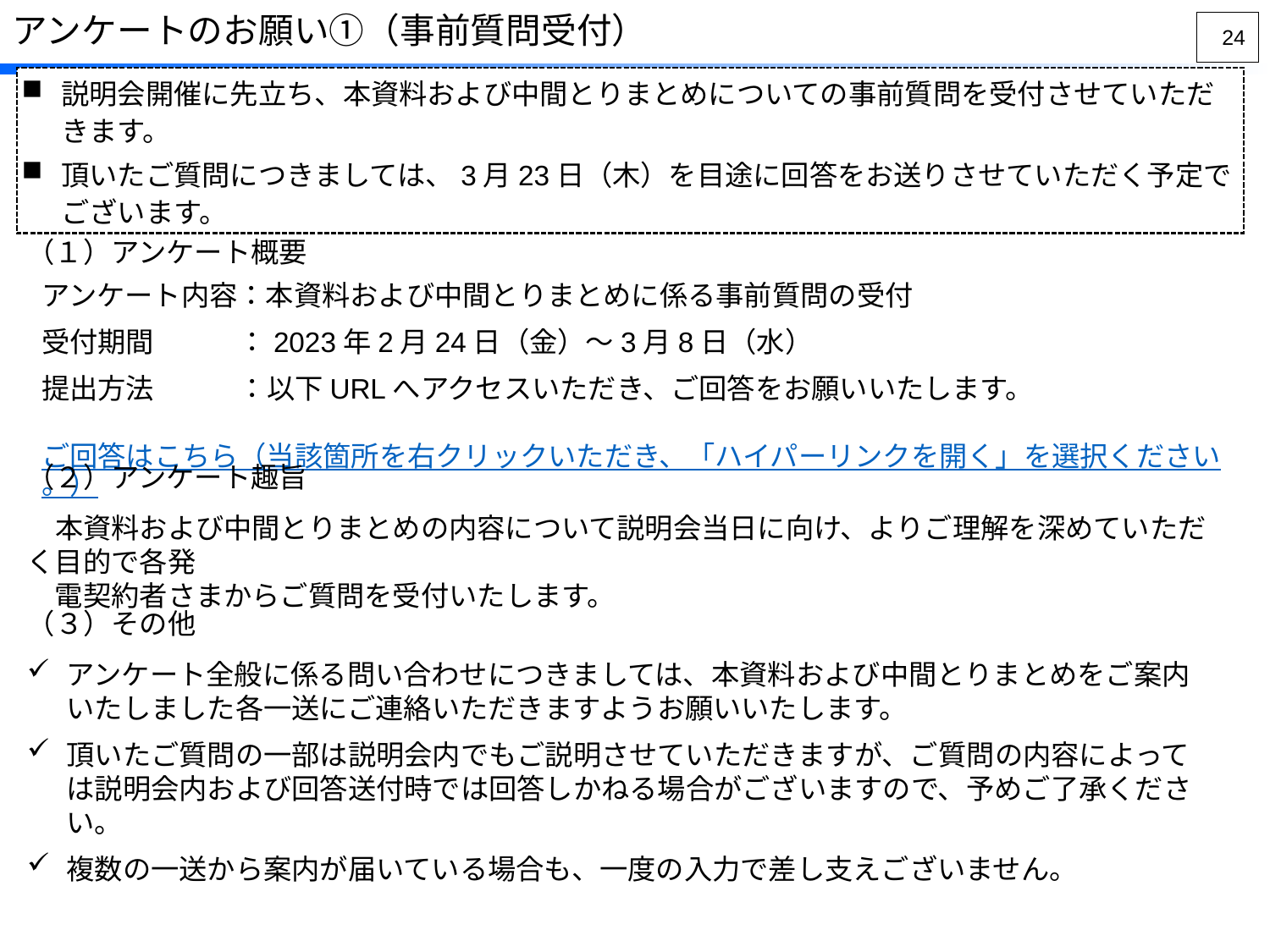

アンケートのお願い①（事前質問受付）
24

説明会開催に先立ち、本資料および中間とりまとめについての事前質問を受付させていただきます。
頂いたご質問につきましては、3月23日（木）を目途に回答をお送りさせていただく予定でございます。
（１）アンケート概要
アンケート内容：本資料および中間とりまとめに係る事前質問の受付

受付期間　　　：2023年2月24日（金）～3月8日（水）

提出方法　　　：以下URLへアクセスいただき、ご回答をお願いいたします。
　　　　　　　　　　ご回答はこちら（当該箇所を右クリックいただき、「ハイパーリンクを開く」を選択ください。）
（２）アンケート趣旨
　本資料および中間とりまとめの内容について説明会当日に向け、よりご理解を深めていただく目的で各発
　電契約者さまからご質問を受付いたします。
（３）その他
アンケート全般に係る問い合わせにつきましては、本資料および中間とりまとめをご案内いたしました各一送にご連絡いただきますようお願いいたします。

頂いたご質問の一部は説明会内でもご説明させていただきますが、ご質問の内容によっては説明会内および回答送付時では回答しかねる場合がございますので、予めご了承ください。

複数の一送から案内が届いている場合も、一度の入力で差し支えございません。